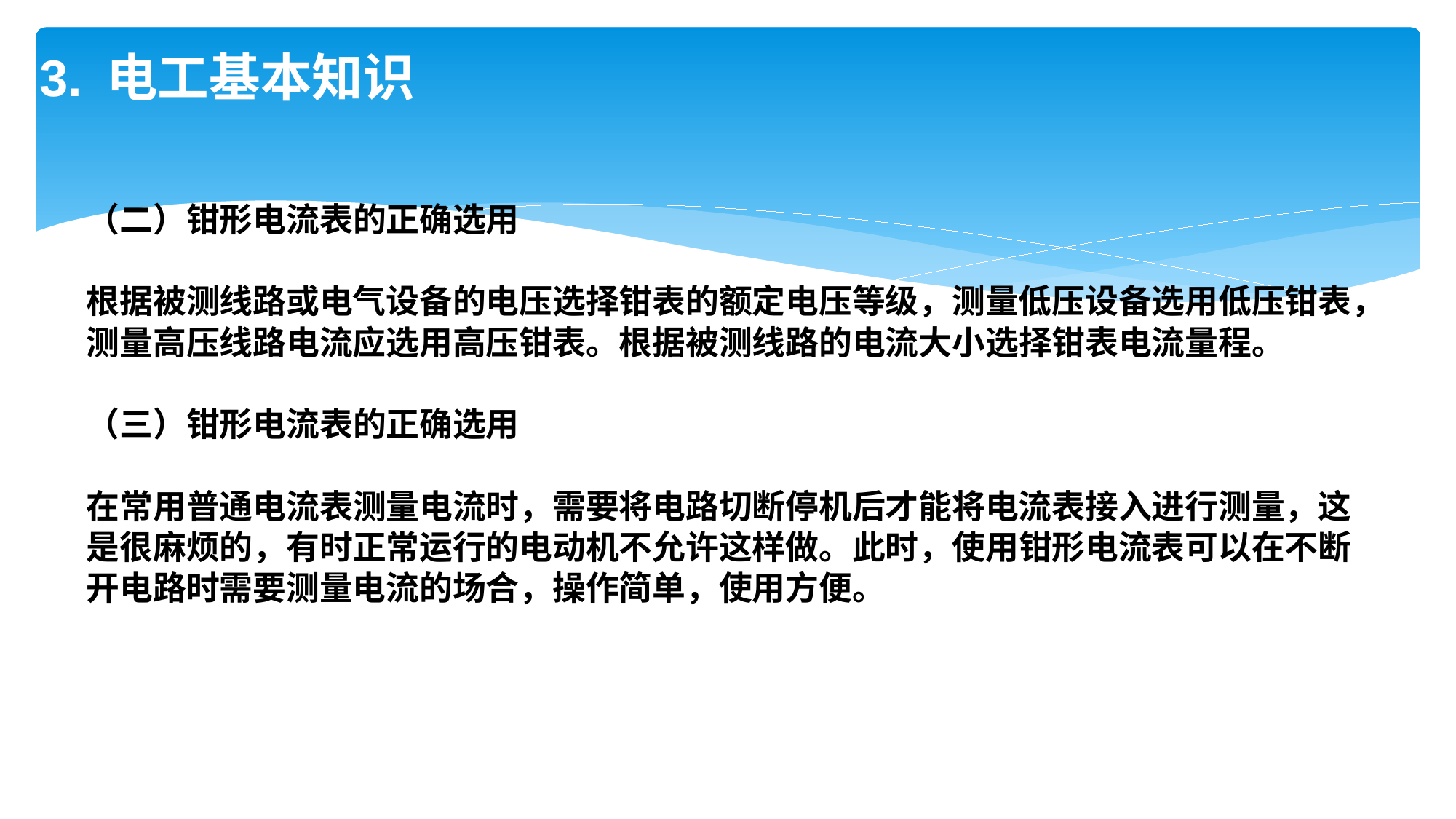

# 3. 电工基本知识
（二）钳形电流表的正确选用
根据被测线路或电气设备的电压选择钳表的额定电压等级，测量低压设备选用低压钳表，测量高压线路电流应选用高压钳表。根据被测线路的电流大小选择钳表电流量程。

（三）钳形电流表的正确选用
在常用普通电流表测量电流时，需要将电路切断停机后才能将电流表接入进行测量，这是很麻烦的，有时正常运行的电动机不允许这样做。此时，使用钳形电流表可以在不断开电路时需要测量电流的场合，操作简单，使用方便。